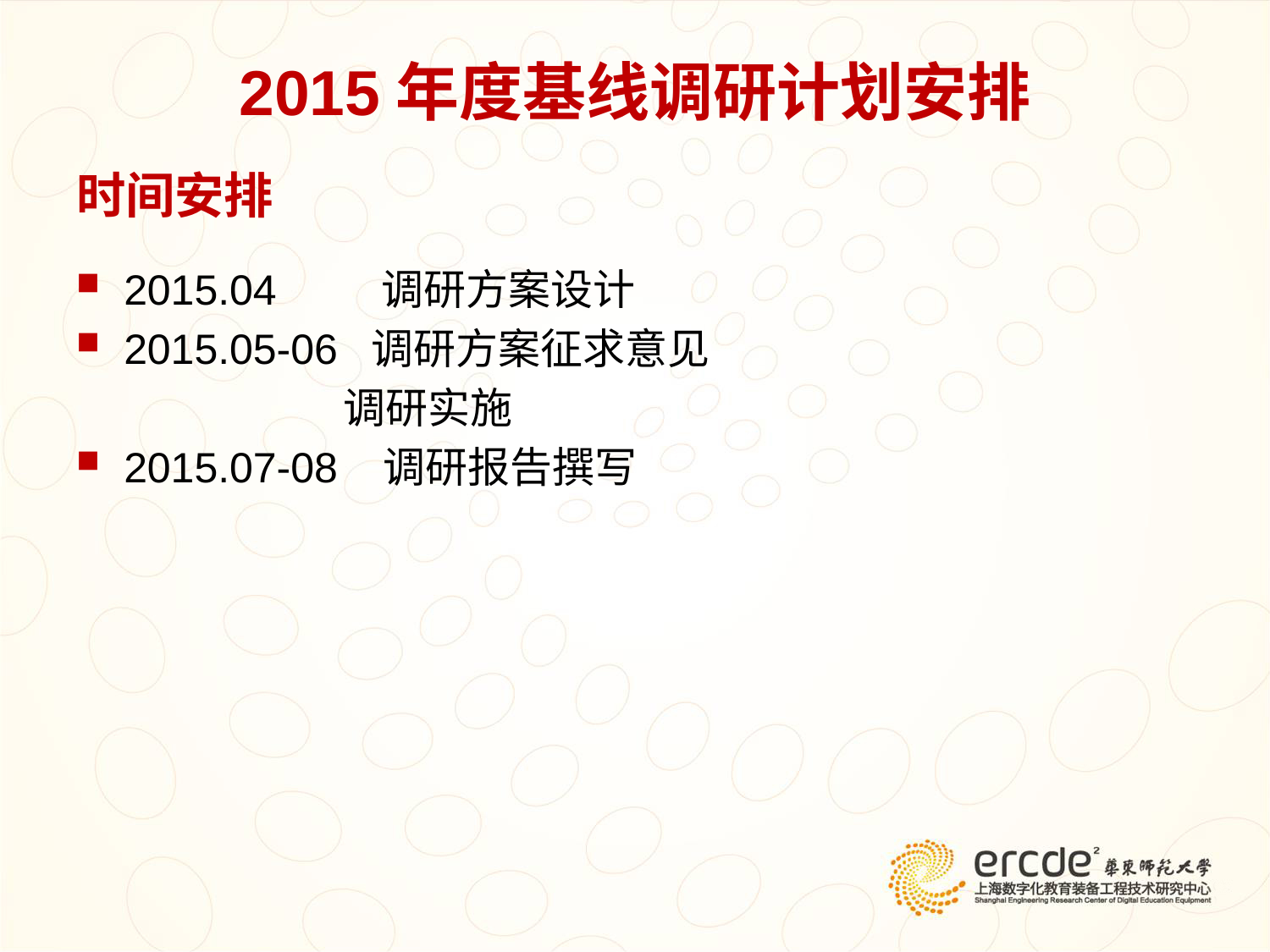

2015年度基线调研计划安排
时间安排
2015.04        调研方案设计
2015.05-06  调研方案征求意见
                           调研实施
2015.07-08   调研报告撰写